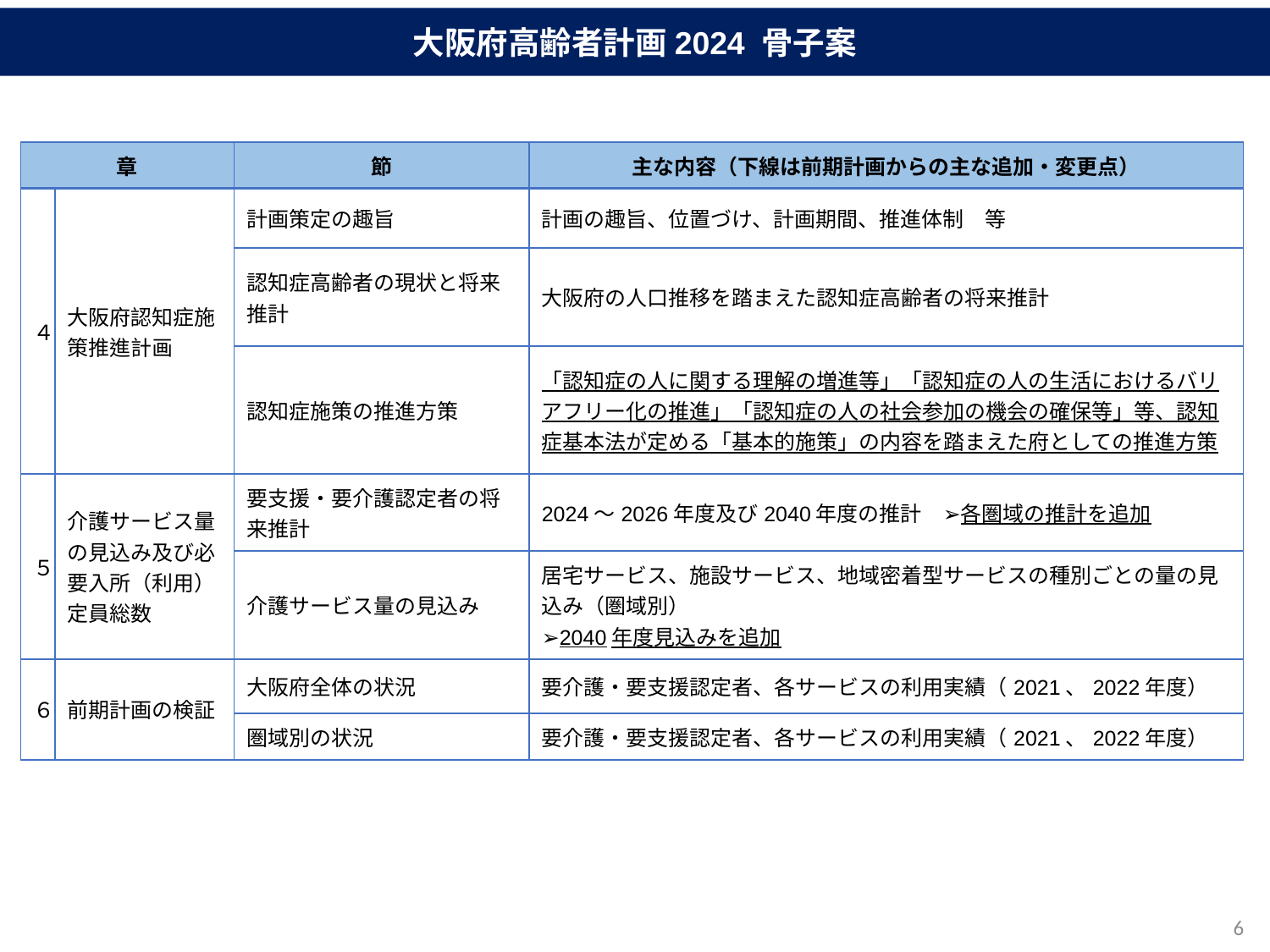

大阪府高齢者計画2024 骨子案
| 章 |  | 節 | 主な内容（下線は前期計画からの主な追加・変更点） |
| --- | --- | --- | --- |
| ４ | 大阪府認知症施策推進計画 | 計画策定の趣旨 | 計画の趣旨、位置づけ、計画期間、推進体制　等 |
|  |  | 認知症高齢者の現状と将来推計 | 大阪府の人口推移を踏まえた認知症高齢者の将来推計 |
|  |  | 認知症施策の推進方策 | 「認知症の人に関する理解の増進等」「認知症の人の生活におけるバリアフリー化の推進」「認知症の人の社会参加の機会の確保等」等、認知症基本法が定める「基本的施策」の内容を踏まえた府としての推進方策 |
| ５ | 介護サービス量の見込み及び必要入所（利用）定員総数 | 要支援・要介護認定者の将来推計 | 2024～2026年度及び2040年度の推計　➢各圏域の推計を追加 |
|  |  | 介護サービス量の見込み | 居宅サービス、施設サービス、地域密着型サービスの種別ごとの量の見込み（圏域別） ➢2040年度見込みを追加 |
| ６ | 前期計画の検証 | 大阪府全体の状況 | 要介護・要支援認定者、各サービスの利用実績（2021、2022年度） |
|  |  | 圏域別の状況 | 要介護・要支援認定者、各サービスの利用実績（2021、2022年度） |
6